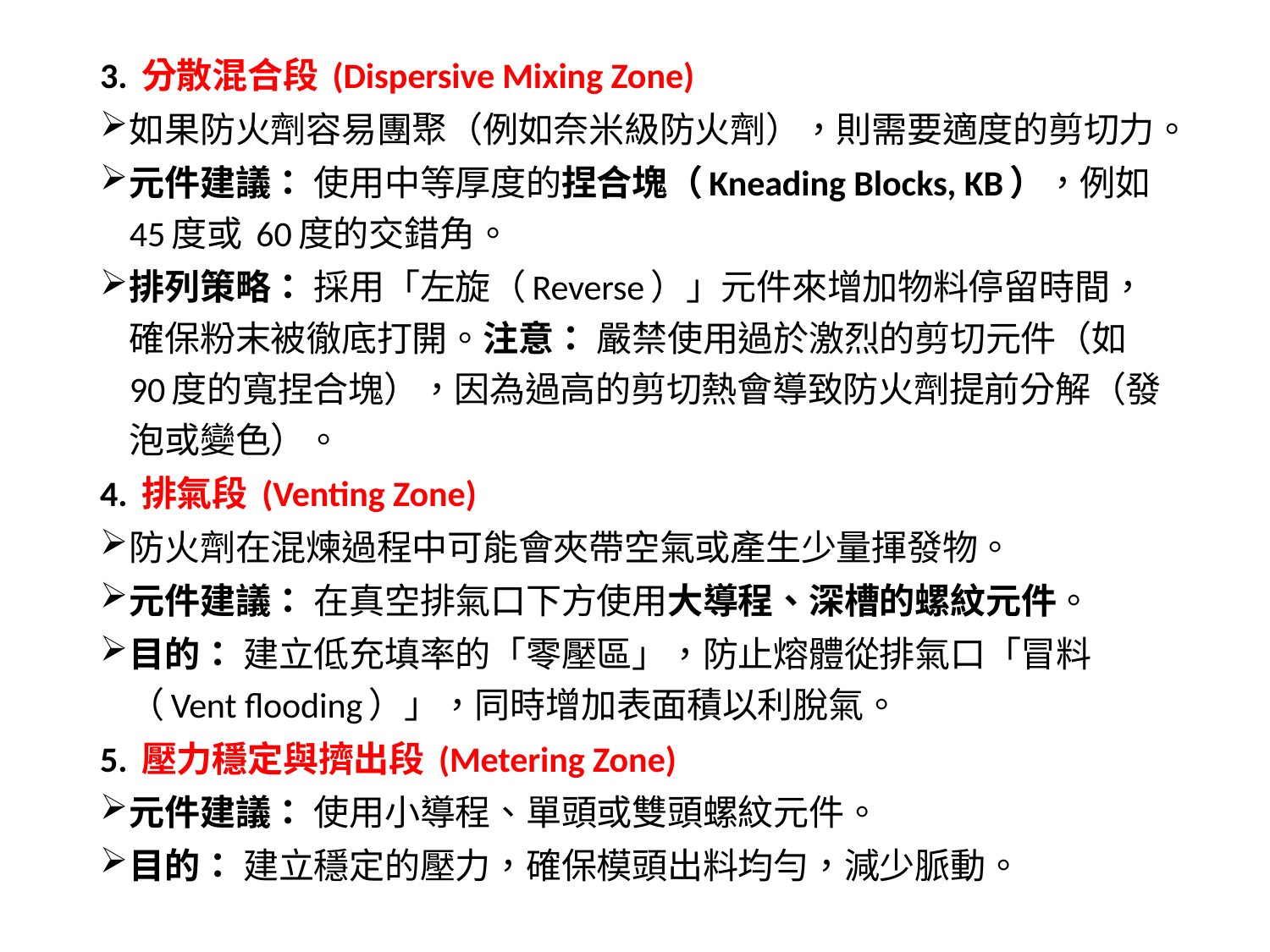

3. 分散混合段 (Dispersive Mixing Zone)
如果防火劑容易團聚（例如奈米級防火劑），則需要適度的剪切力。
元件建議： 使用中等厚度的捏合塊（Kneading Blocks, KB），例如 45度或 60度的交錯角。
排列策略： 採用「左旋（Reverse）」元件來增加物料停留時間，確保粉末被徹底打開。注意： 嚴禁使用過於激烈的剪切元件（如 90度的寬捏合塊），因為過高的剪切熱會導致防火劑提前分解（發泡或變色）。
4. 排氣段 (Venting Zone)
防火劑在混煉過程中可能會夾帶空氣或產生少量揮發物。
元件建議： 在真空排氣口下方使用大導程、深槽的螺紋元件。
目的： 建立低充填率的「零壓區」，防止熔體從排氣口「冒料（Vent flooding）」，同時增加表面積以利脫氣。
5. 壓力穩定與擠出段 (Metering Zone)
元件建議： 使用小導程、單頭或雙頭螺紋元件。
目的： 建立穩定的壓力，確保模頭出料均勻，減少脈動。